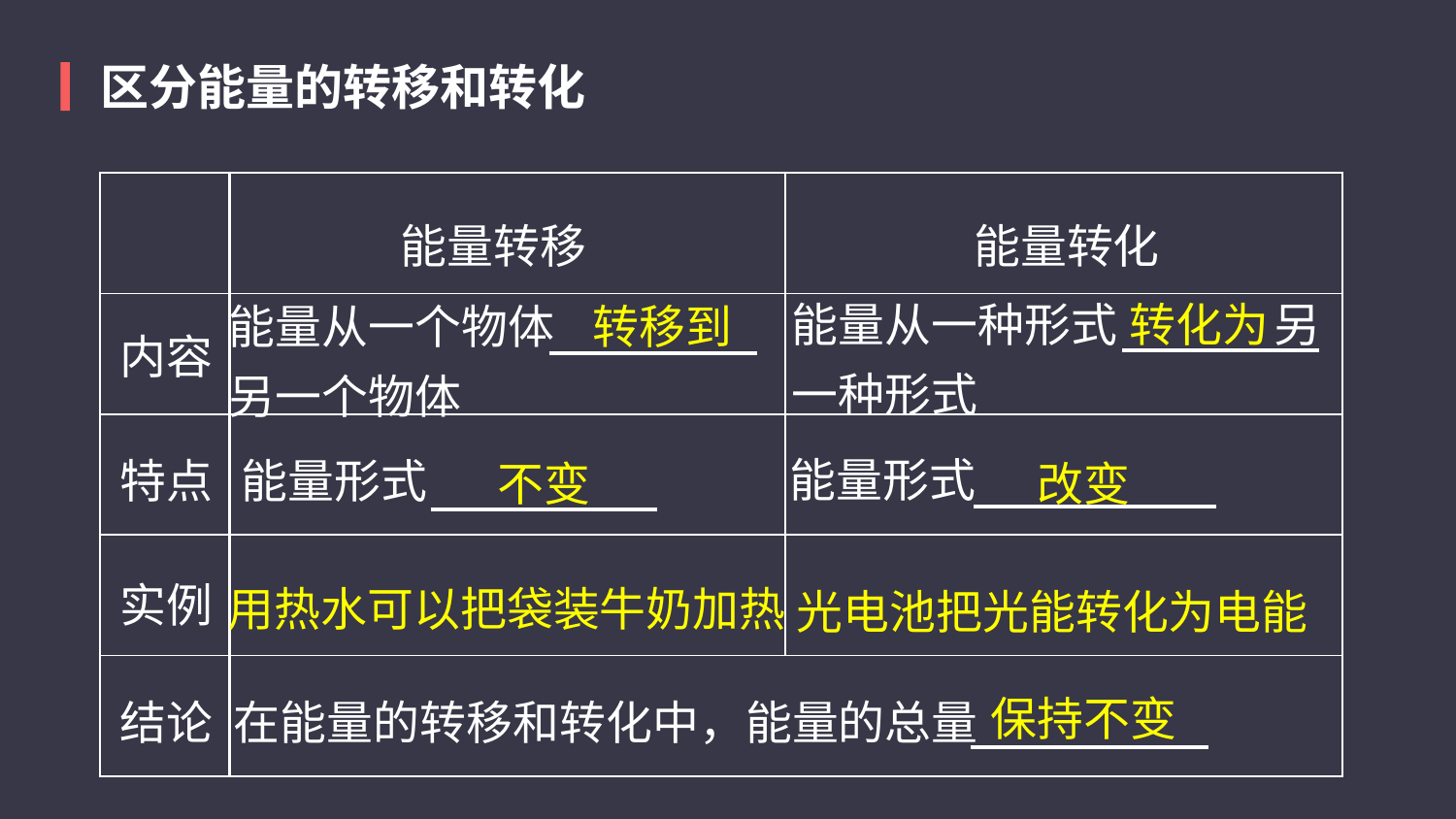

区分能量的转移和转化

|  |
| --- |
|  |
|  |
|  |
|  |
|  |  |
| --- | --- |
|  |  |
|  |  |
|  |  |
|  |  |
能量转移
能量转化
能量从一种形式               另一种形式
转化为
能量从一个物体              
另一个物体
转移到
内容
能量形式
特点
能量形式
不变
改变
实例
用热水可以把袋装牛奶加热
光电池把光能转化为电能
保持不变
结论
在能量的转移和转化中，能量的总量